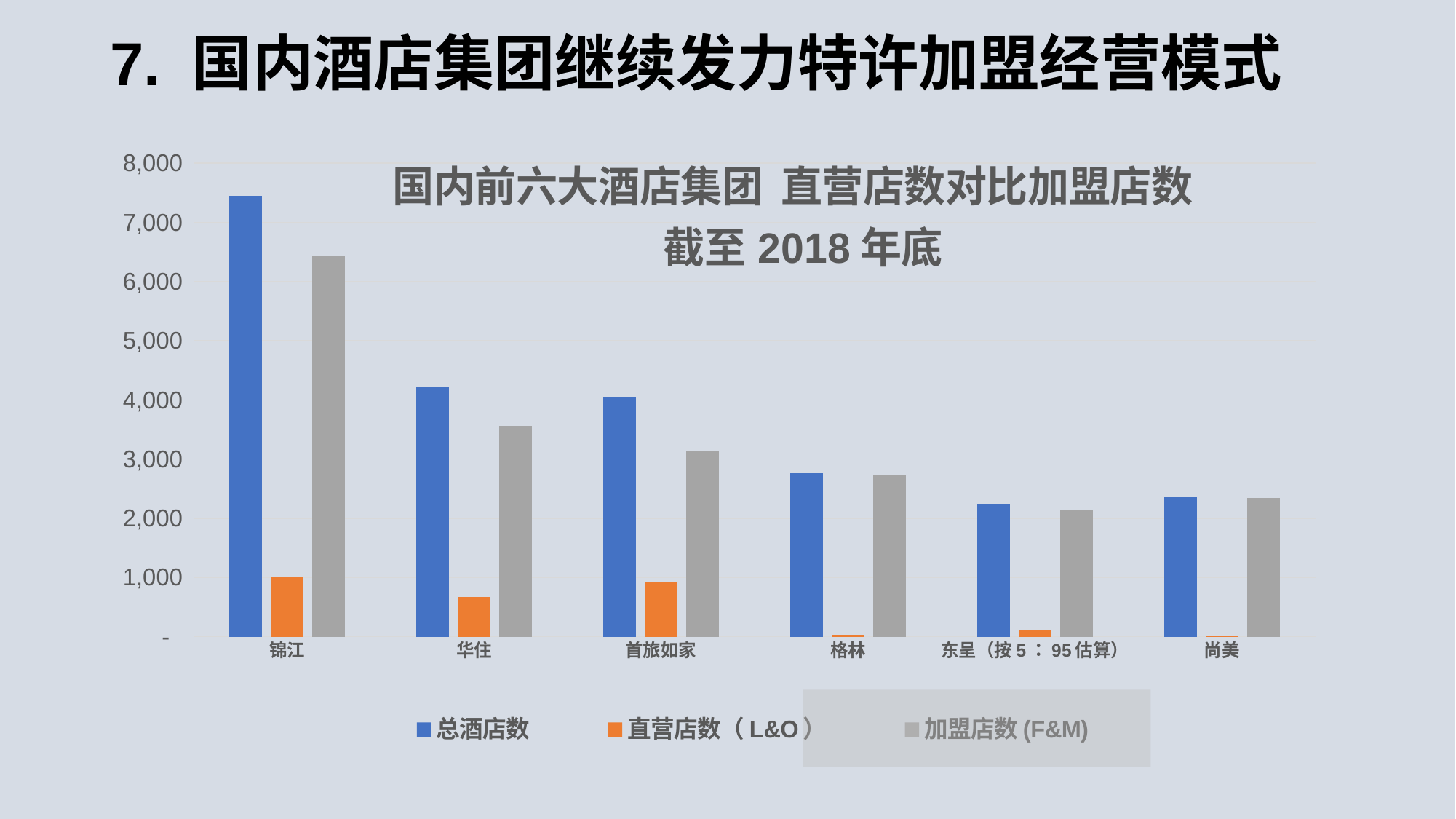

7. 国内酒店集团继续发力特许加盟经营模式

### Chart: 国内前六大酒店集团  直营店数对比加盟店数
 截至2018年底

| Category | 总酒店数 | 直营店数（L&O） | 加盟店数(F&M) |
|---|---|---|---|
| 锦江 | 7443.0 | 1012.0 | 6431.0 |
| 华住 | 4230.0 | 669.0 | 3561.0 |
| 首旅如家 | 4049.0 | 925.0 | 3124.0 |
| 格林 | 2757.0 | 29.0 | 2728.0 |
| 东呈（按5：95估算） | 2247.0 | 112.0 | 2135.0 |
| 尚美 | 2352.0 | 3.0 | 2349.0 |